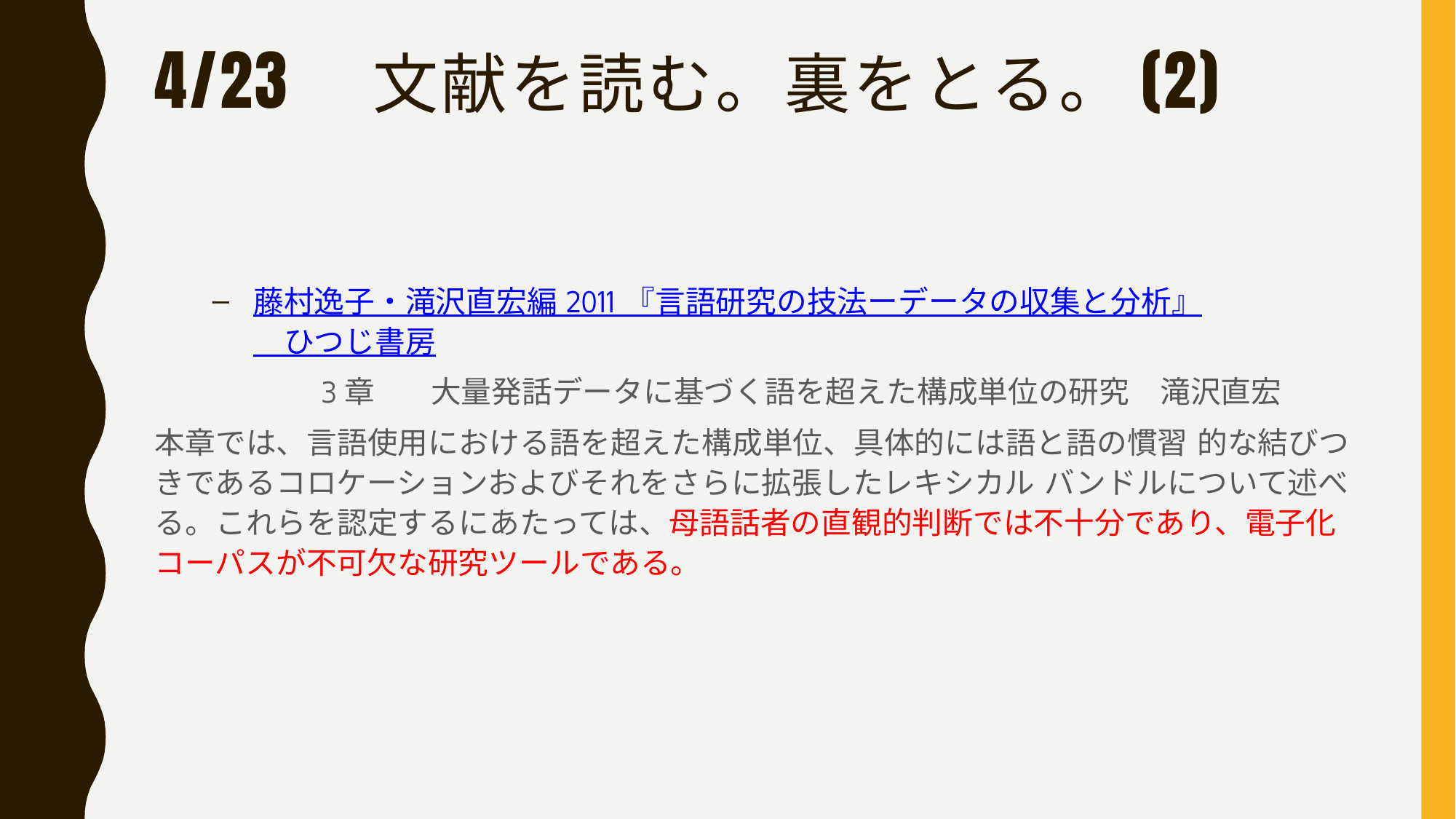

# 4/23　文献を読む。裏をとる。(2)
藤村逸子・滝沢直宏編 2011 『言語研究の技法ーデータの収集と分析』　ひつじ書房
	3章　	大量発話データに基づく語を超えた構成単位の研究　滝沢直宏
本章では、言語使用における語を超えた構成単位、具体的には語と語の慣習 的な結びつきであるコロケーションおよびそれをさらに拡張したレキシカル バンドルについて述べる。これらを認定するにあたっては、母語話者の直観的判断では不十分であり、電子化コーパスが不可欠な研究ツールである。